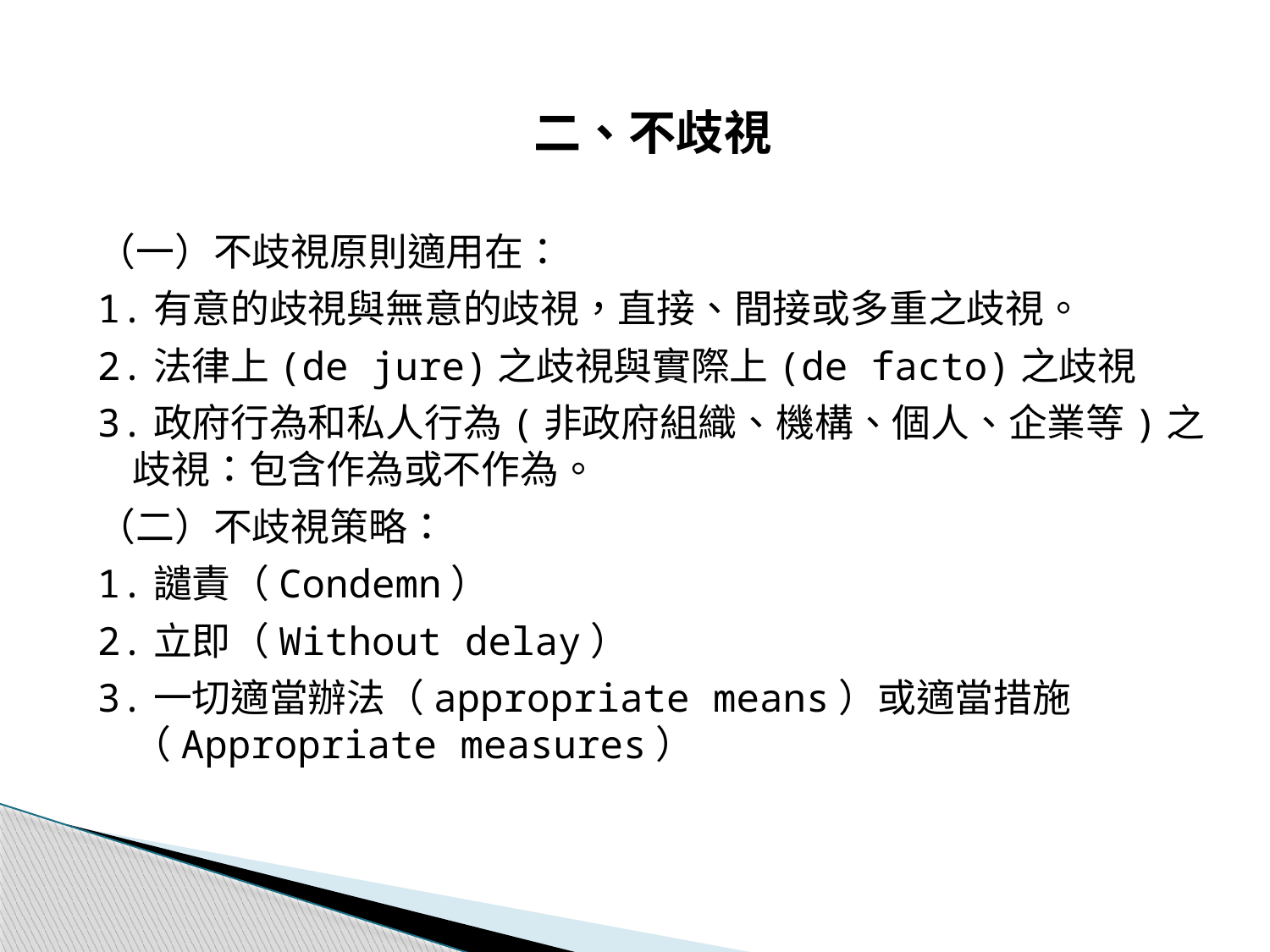

二、不歧視

（一）不歧視原則適用在：
1.有意的歧視與無意的歧視，直接、間接或多重之歧視。
2.法律上(de jure)之歧視與實際上(de facto)之歧視
3.政府行為和私人行為(非政府組織、機構、個人、企業等)之歧視：包含作為或不作為。
（二）不歧視策略：
1.譴責（Condemn）
2.立即（Without delay）
3.一切適當辦法（appropriate means）或適當措施（Appropriate measures）